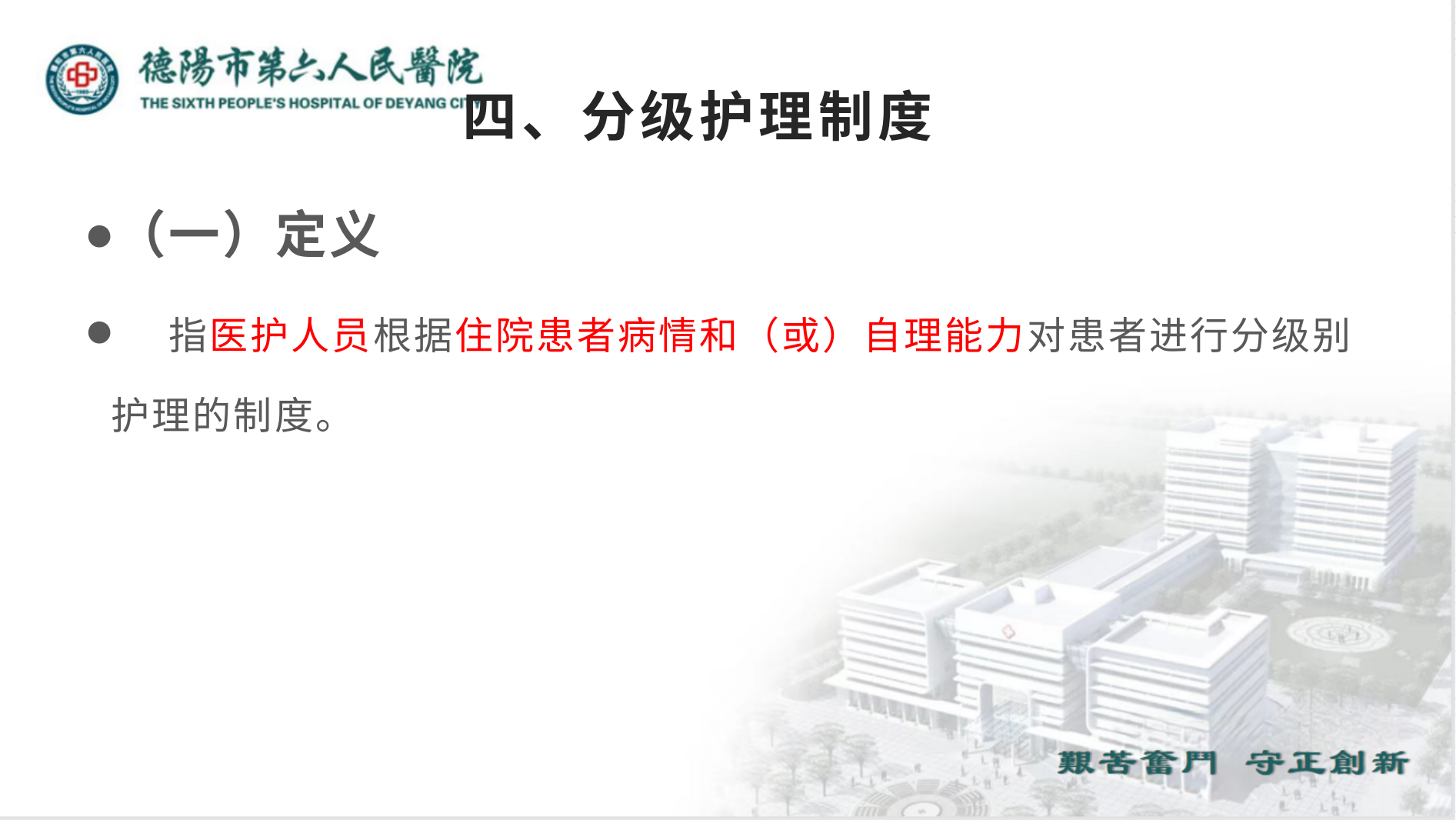

# 四、分级护理制度
（一）定义
　指医护人员根据住院患者病情和（或）自理能力对患者进行分级别护理的制度。